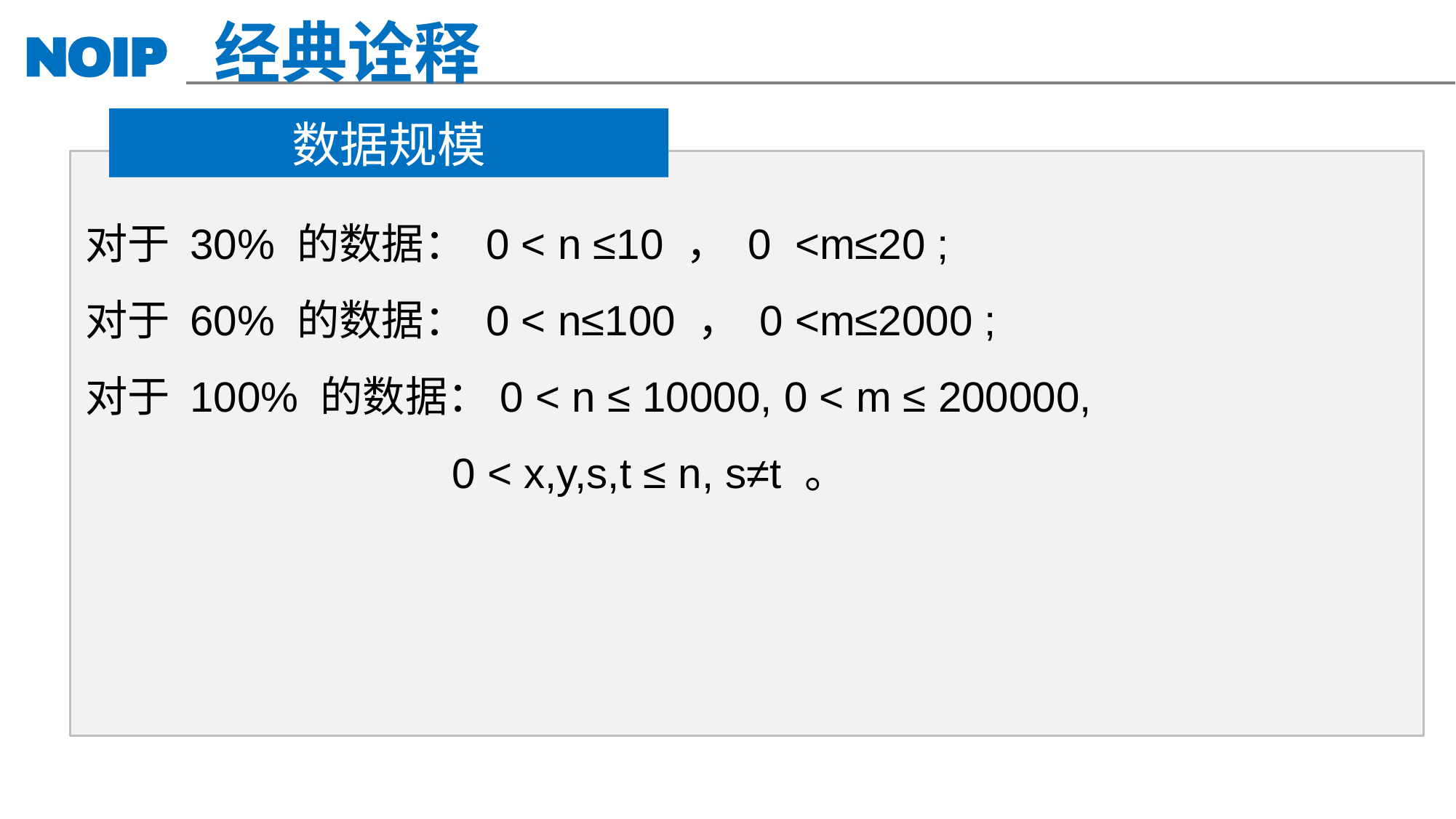

经典诠释
数据规模

对于 30% 的数据： 0 < n ≤10 ， 0  <m≤20 ;
对于 60% 的数据： 0 < n≤100 ， 0 <m≤2000 ;
对于 100% 的数据：0 < n ≤ 10000, 0 < m ≤ 200000,
                               0 < x,y,s,t ≤ n, s≠t 。